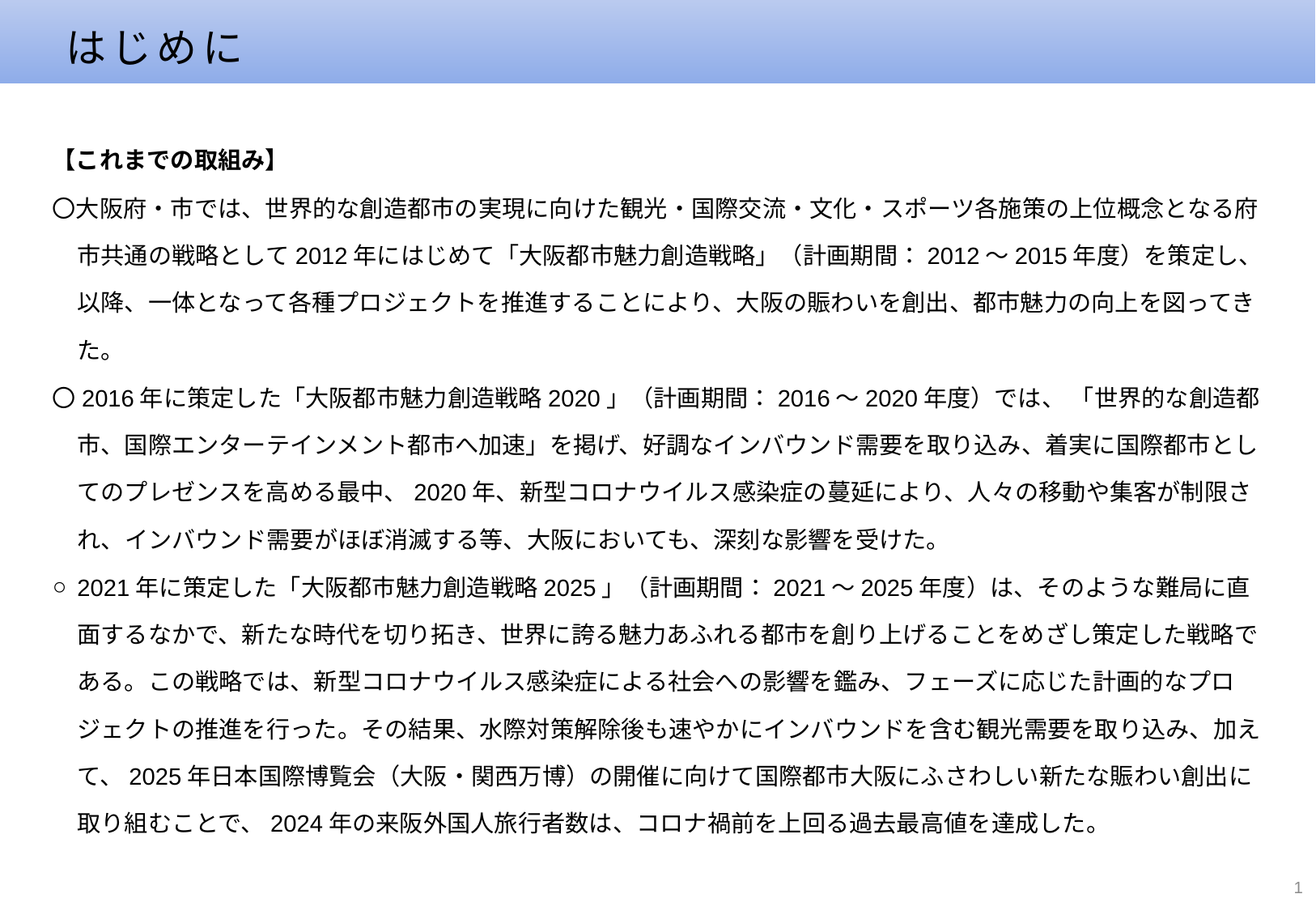

はじめに
【これまでの取組み】
〇大阪府・市では、世界的な創造都市の実現に向けた観光・国際交流・文化・スポーツ各施策の上位概念となる府市共通の戦略として2012年にはじめて「大阪都市魅力創造戦略」（計画期間：2012～2015年度）を策定し、以降、一体となって各種プロジェクトを推進することにより、大阪の賑わいを創出、都市魅力の向上を図ってきた。
〇2016年に策定した「大阪都市魅力創造戦略2020」（計画期間：2016～2020年度）では、 「世界的な創造都市、国際エンターテインメント都市へ加速」を掲げ、好調なインバウンド需要を取り込み、着実に国際都市としてのプレゼンスを高める最中、2020年、新型コロナウイルス感染症の蔓延により、人々の移動や集客が制限され、インバウンド需要がほぼ消滅する等、大阪においても、深刻な影響を受けた。
2021年に策定した「大阪都市魅力創造戦略2025」（計画期間：2021～2025年度）は、そのような難局に直面するなかで、新たな時代を切り拓き、世界に誇る魅力あふれる都市を創り上げることをめざし策定した戦略である。この戦略では、新型コロナウイルス感染症による社会への影響を鑑み、フェーズに応じた計画的なプロジェクトの推進を行った。その結果、水際対策解除後も速やかにインバウンドを含む観光需要を取り込み、加えて、2025年日本国際博覧会（大阪・関西万博）の開催に向けて国際都市大阪にふさわしい新たな賑わい創出に取り組むことで、2024年の来阪外国人旅行者数は、コロナ禍前を上回る過去最高値を達成した。

1